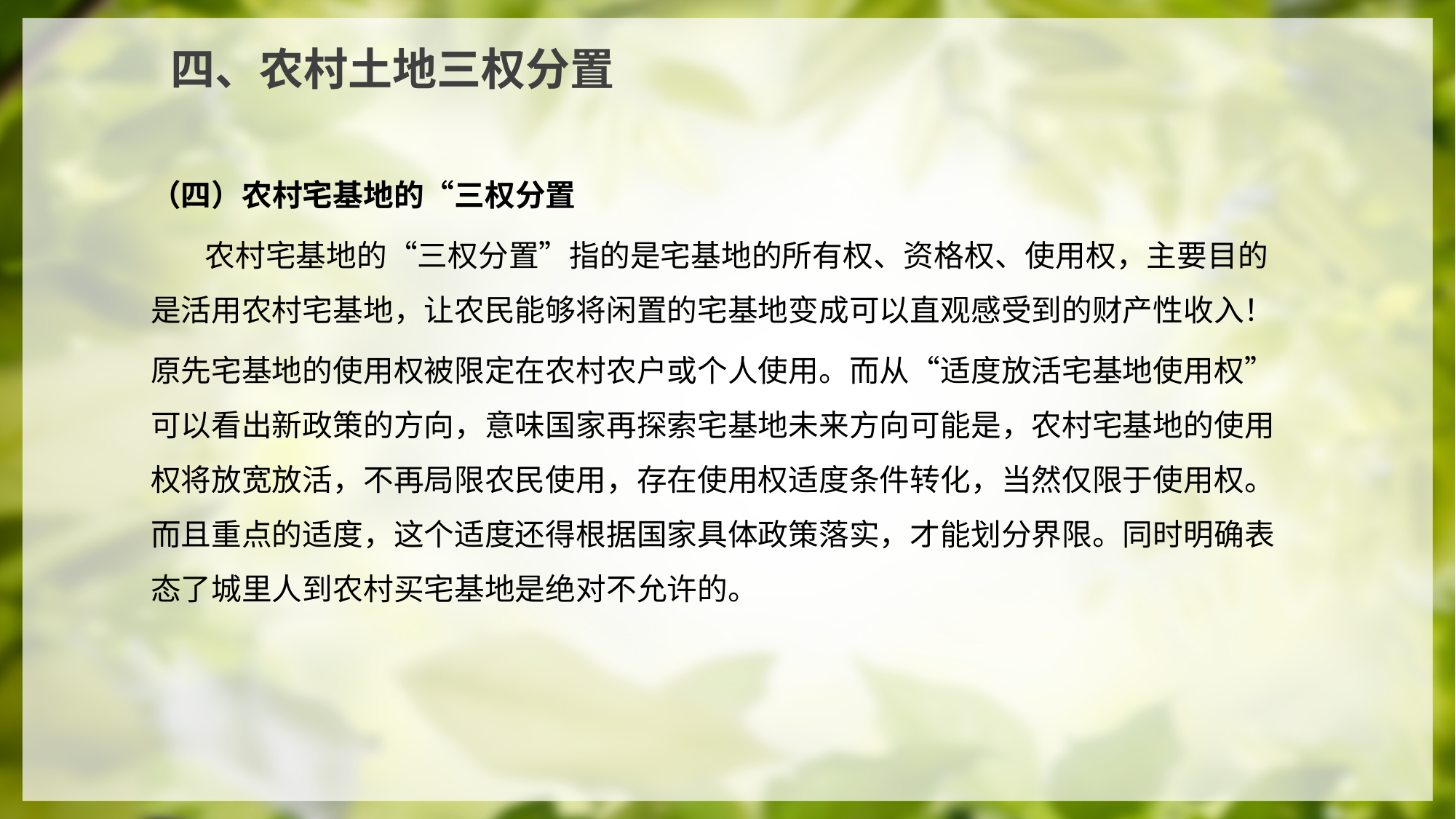

四、农村土地三权分置
（四）农村宅基地的“三权分置
       农村宅基地的“三权分置”指的是宅基地的所有权、资格权、使用权，主要目的是活用农村宅基地，让农民能够将闲置的宅基地变成可以直观感受到的财产性收入！
原先宅基地的使用权被限定在农村农户或个人使用。而从“适度放活宅基地使用权”可以看出新政策的方向，意味国家再探索宅基地未来方向可能是，农村宅基地的使用权将放宽放活，不再局限农民使用，存在使用权适度条件转化，当然仅限于使用权。而且重点的适度，这个适度还得根据国家具体政策落实，才能划分界限。同时明确表态了城里人到农村买宅基地是绝对不允许的。